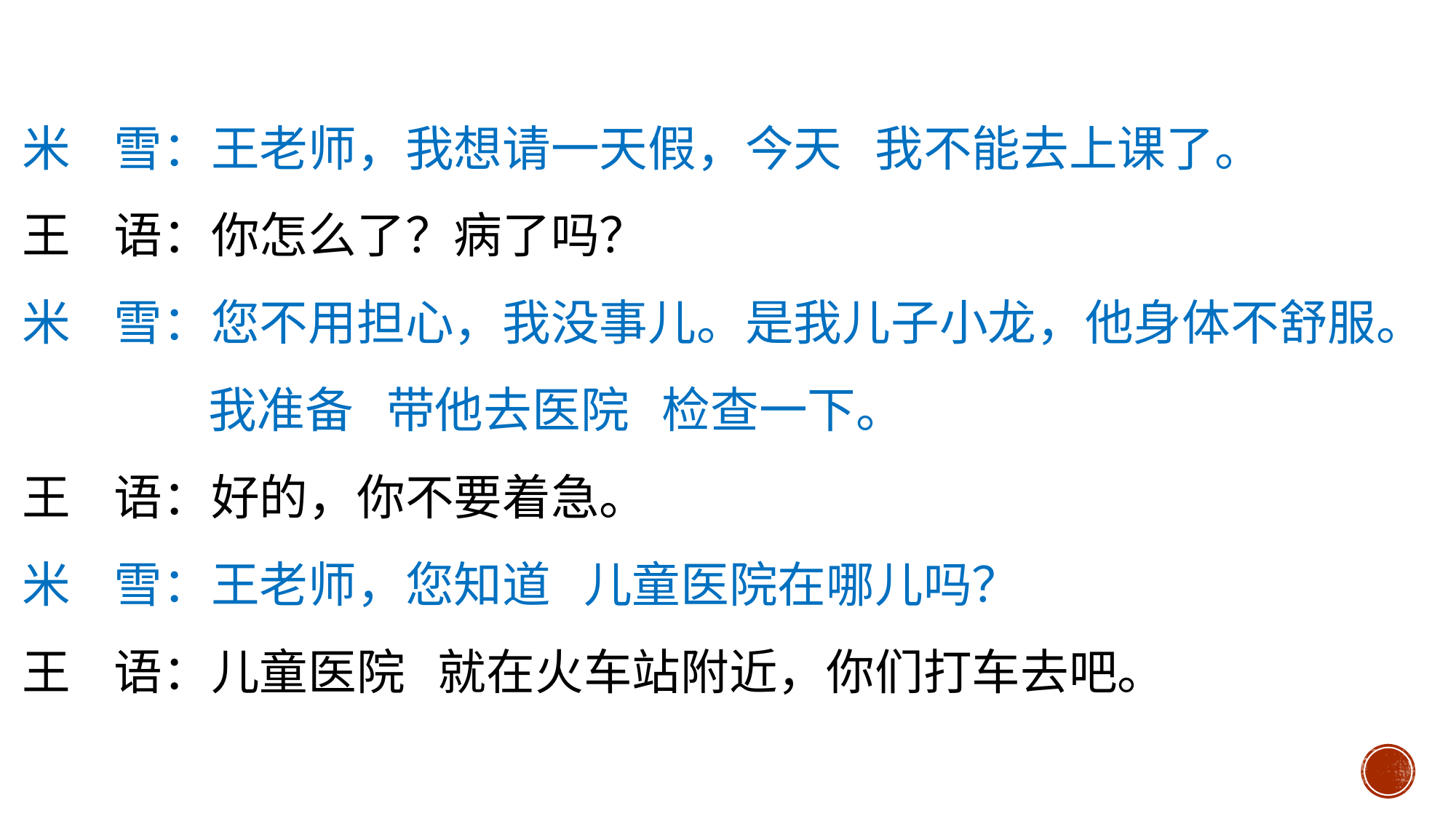

米    雪：王老师，我想请一天假，今天   我不能去上课了。
王    语：你怎么了？病了吗？
米    雪：您不用担心，我没事儿。是我儿子小龙，他身体不舒服。
                我准备   带他去医院   检查一下。
王    语：好的，你不要着急。
米    雪：王老师，您知道   儿童医院在哪儿吗？
王    语：儿童医院   就在火车站附近，你们打车去吧。